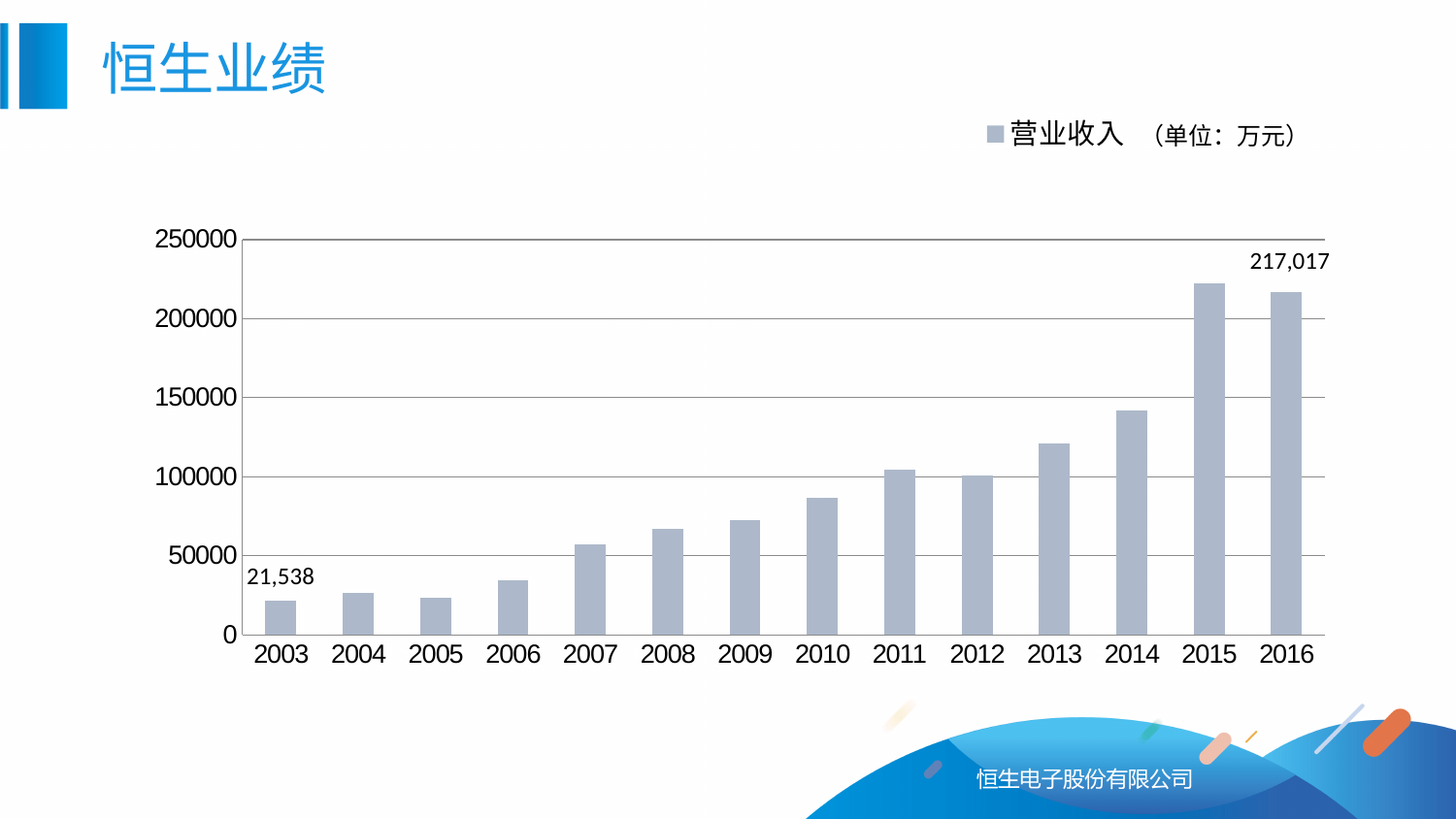

恒生业绩

### Chart:

| Category | 营业收入 |
|---|---|
| 2003 | 21538.0 |
| 2004 | 26694.0 |
| 2005 | 23674.0 |
| 2006 | 34359.0 |
| 2007 | 57243.0 |
| 2008 | 66868.0 |
| 2009 | 72971.0 |
| 2010 | 86723.0 |
| 2011 | 104819.0 |
| 2012 | 100609.0 |
| 2013 | 121055.0 |
| 2014 | 142184.0 |
| 2015 | 222553.0 |
| 2016 | 217017.0 |
217,017
21,538